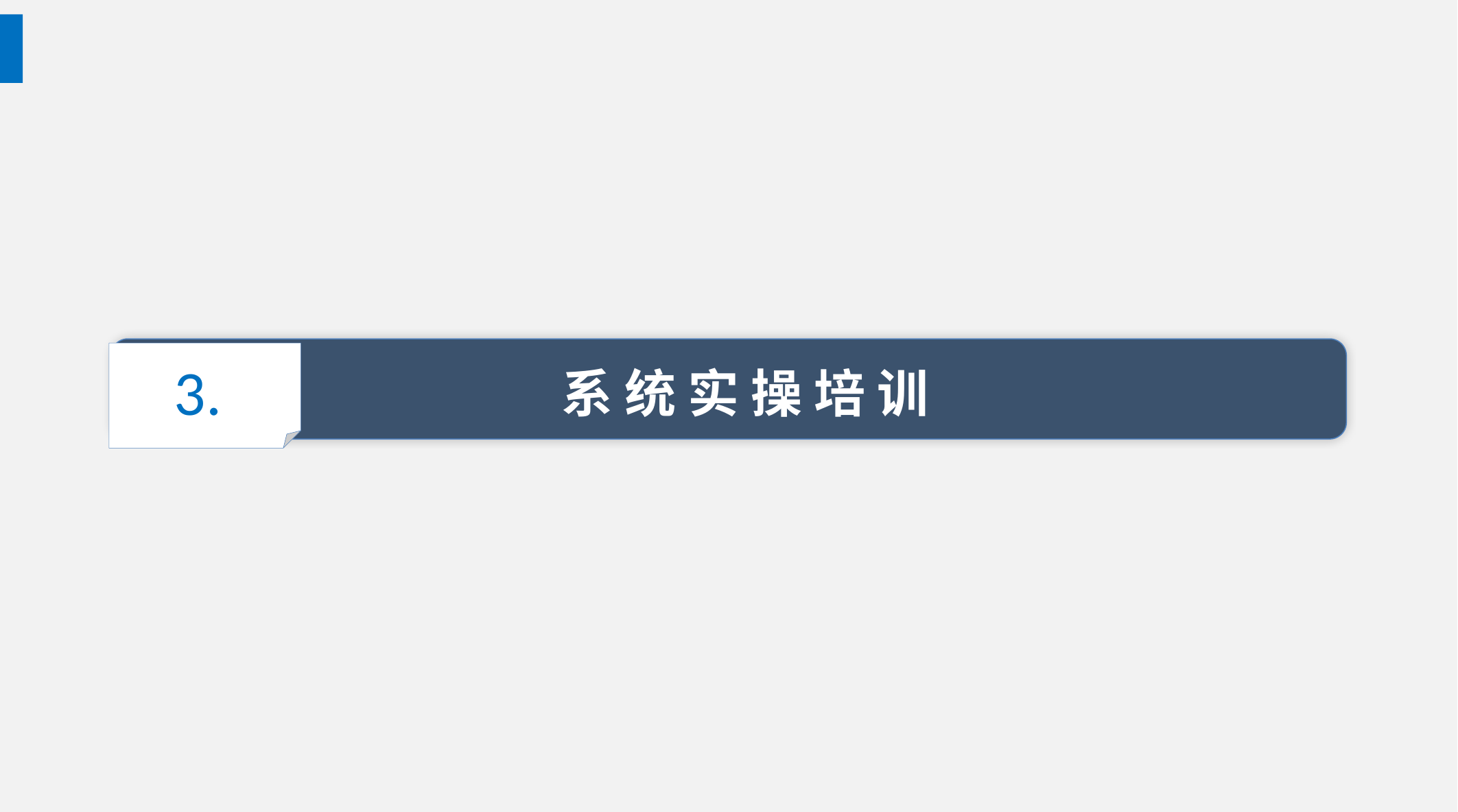

3.
系 统 实 操 培 训